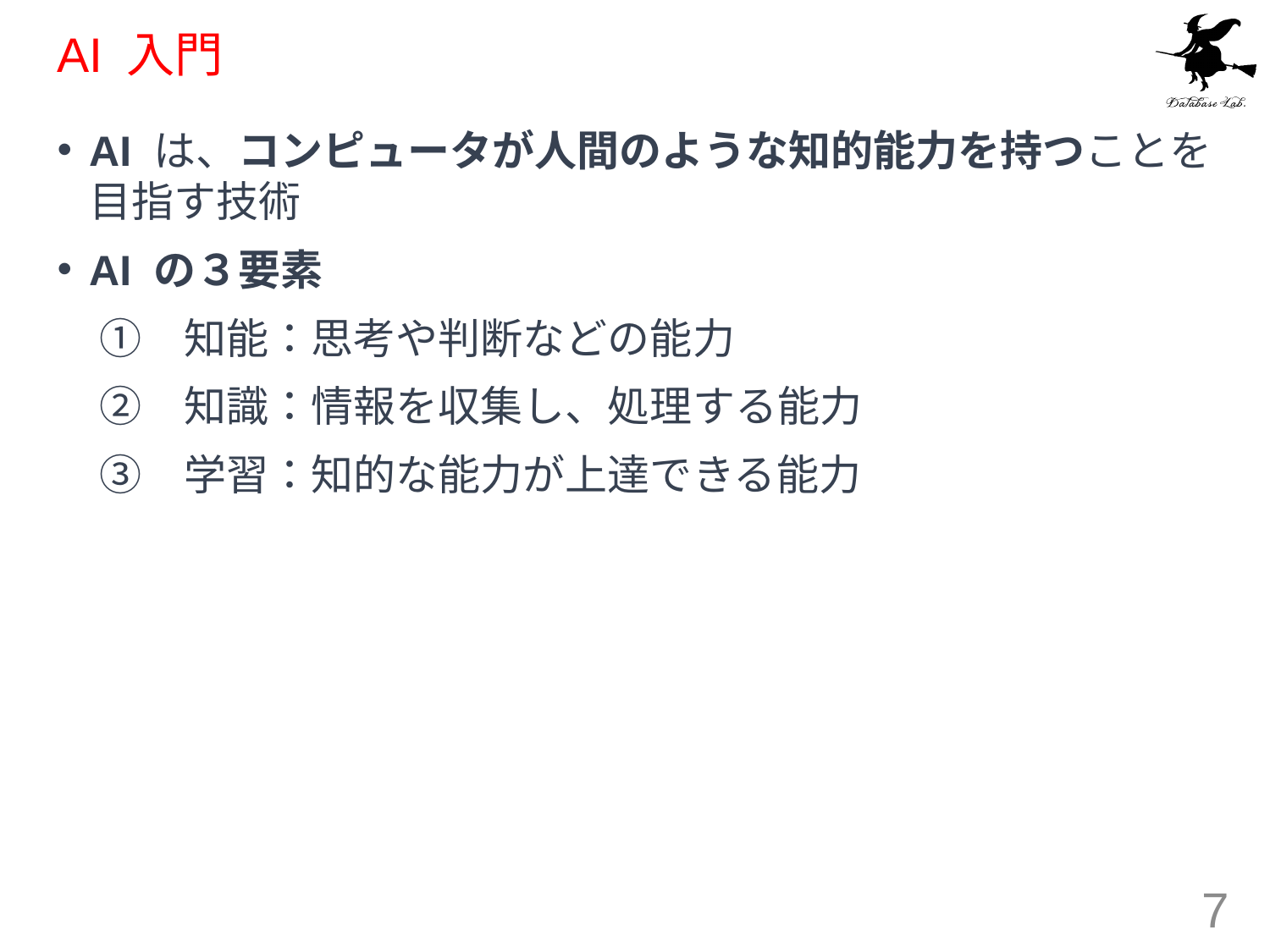

# AI 入門
AI は、コンピュータが人間のような知的能力を持つことを目指す技術
AI の３要素
　①　知能：思考や判断などの能力
　②　知識：情報を収集し、処理する能力
　③　学習：知的な能力が上達できる能力
7